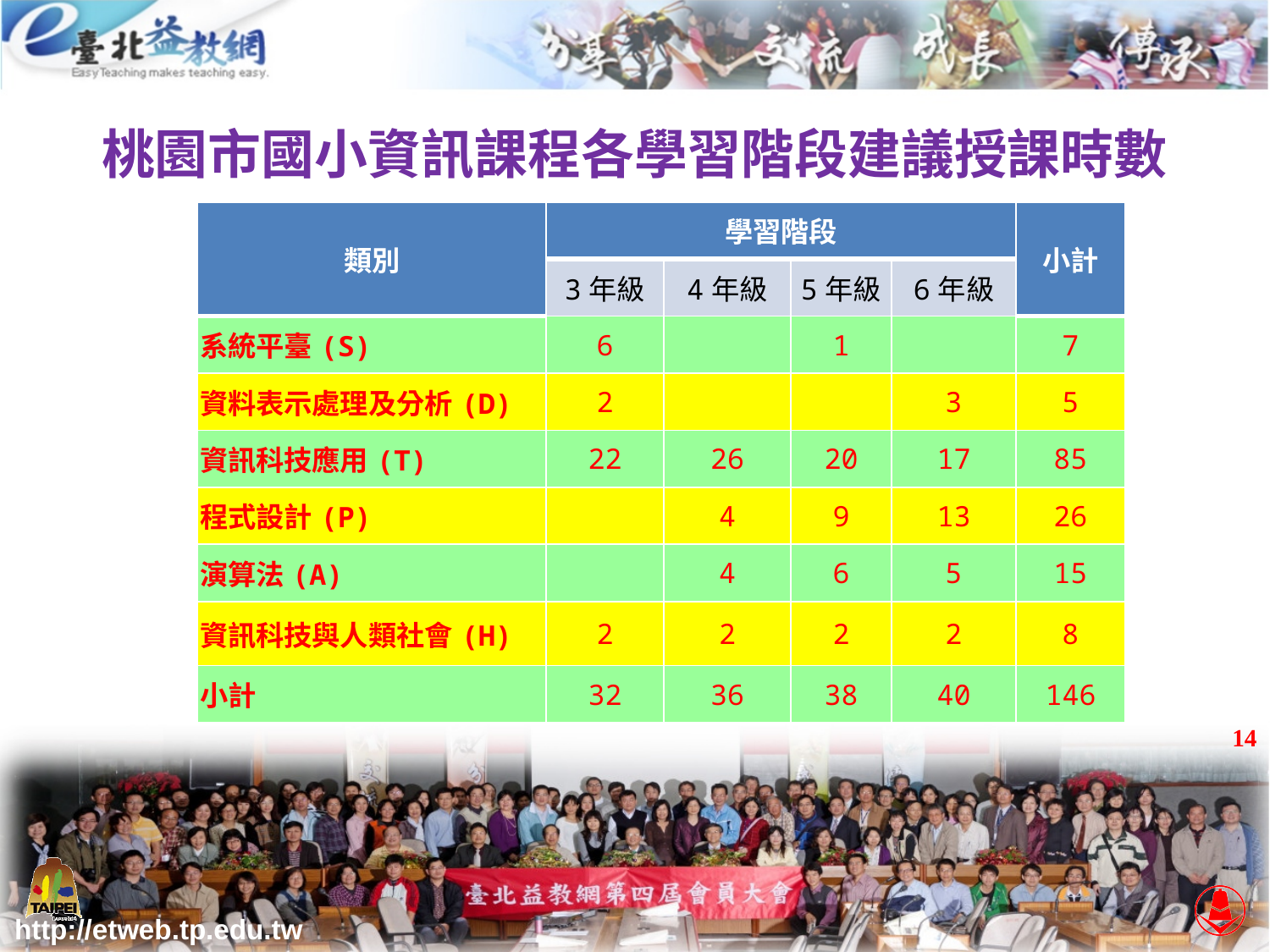

桃園市國小資訊課程各學習階段建議授課時數
| 類別 | 學習階段 |  |  |  | 小計 |
| --- | --- | --- | --- | --- | --- |
|  | 3年級 | 4年級 | 5年級 | 6年級 |  |
| 系統平臺(S) | 6 |  | 1 |  | 7 |
| 資料表示處理及分析(D) | 2 |  |  | 3 | 5 |
| 資訊科技應用(T) | 22 | 26 | 20 | 17 | 85 |
| 程式設計(P) |  | 4 | 9 | 13 | 26 |
| 演算法(A) |  | 4 | 6 | 5 | 15 |
| 資訊科技與人類社會(H) | 2 | 2 | 2 | 2 | 8 |
| 小計 | 32 | 36 | 38 | 40 | 146 |
14